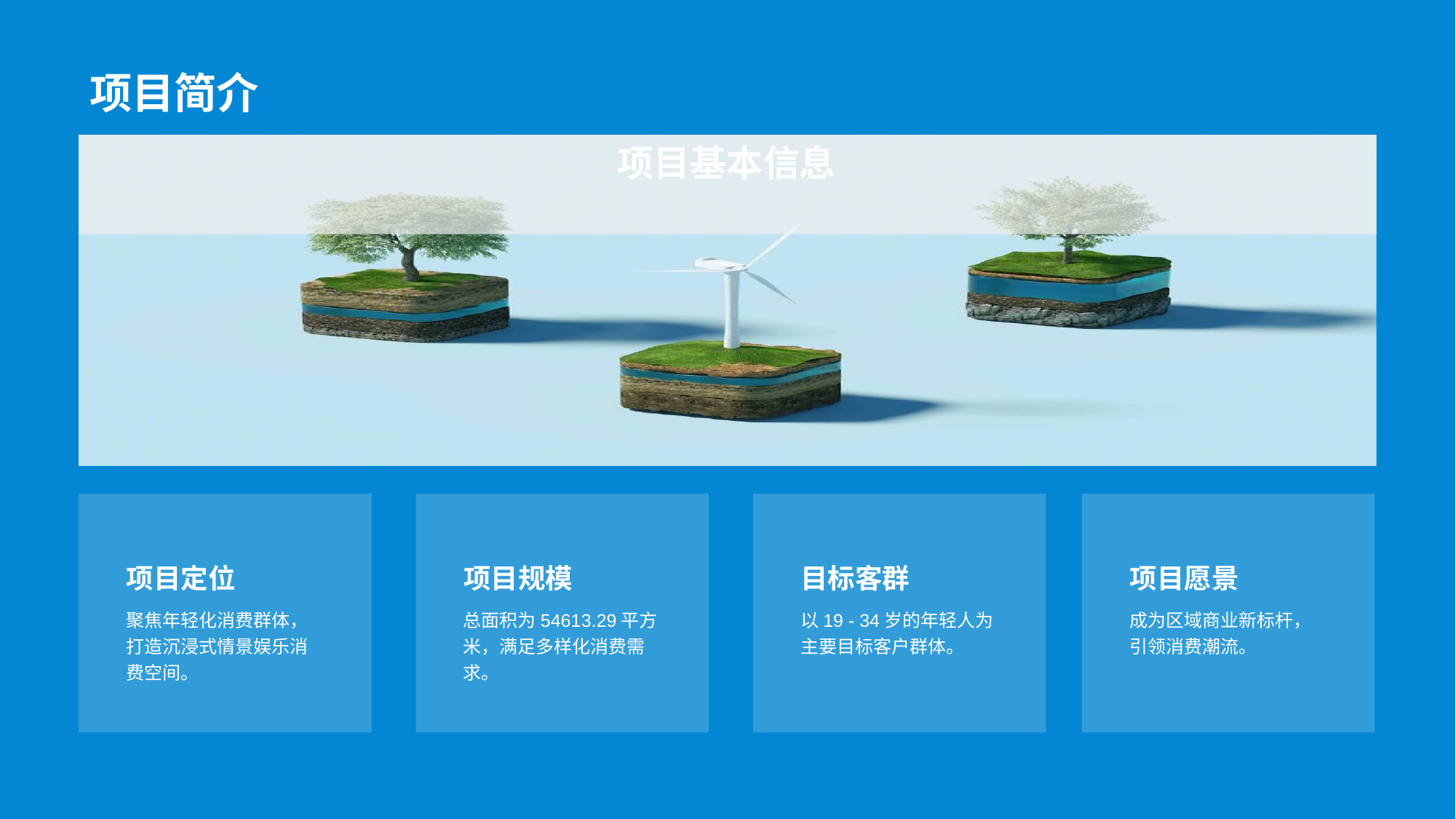

# 项目简介
项目基本信息

项目定位
聚焦年轻化消费群体，打造沉浸式情景娱乐消费空间。

项目规模
总面积为54613.29平方米，满足多样化消费需求。

目标客群
以19 - 34岁的年轻人为主要目标客户群体。

项目愿景
成为区域商业新标杆，引领消费潮流。